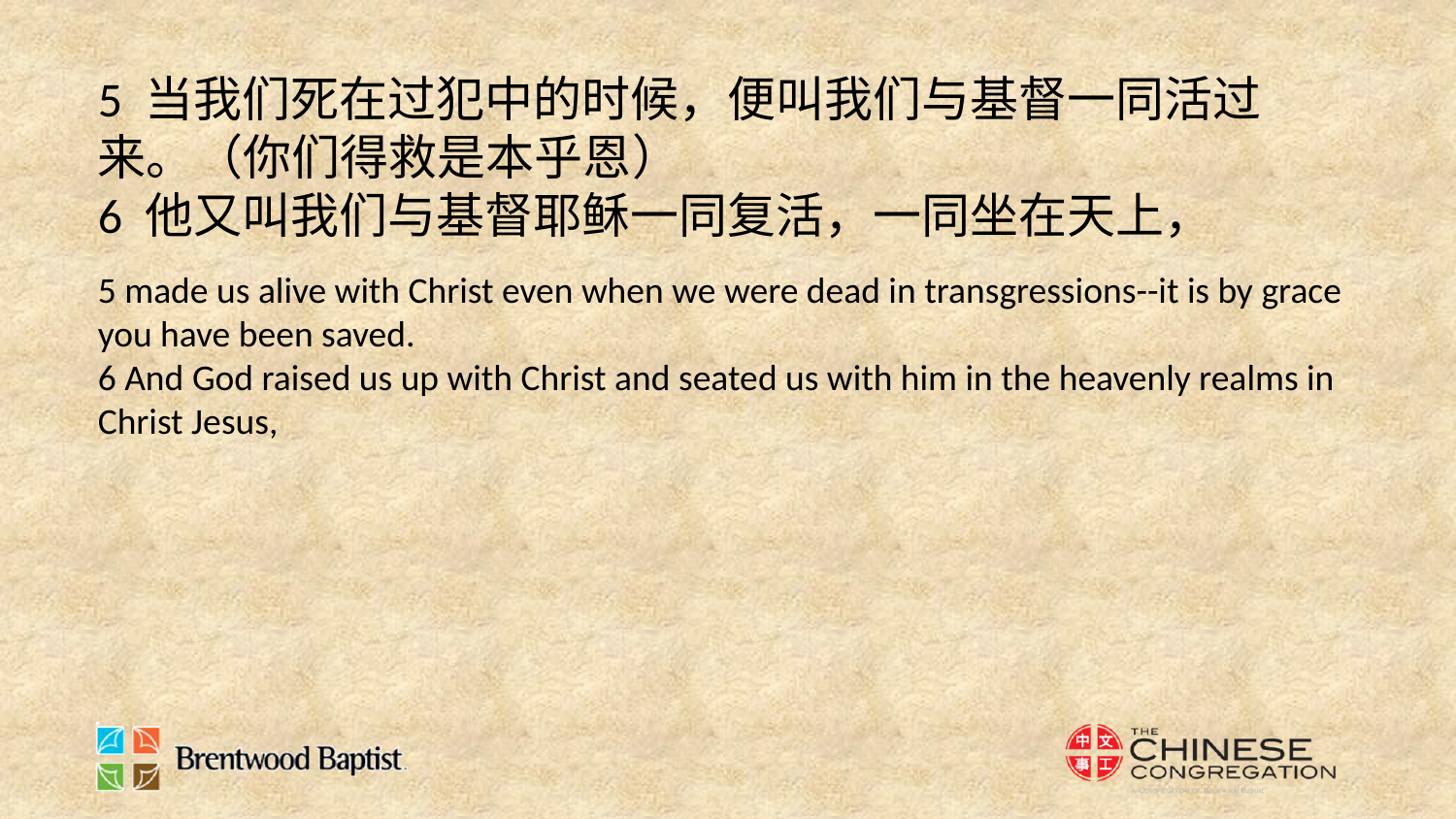

5 当我们死在过犯中的时候，便叫我们与基督一同活过来。（你们得救是本乎恩）
6 他又叫我们与基督耶稣一同复活，一同坐在天上，

5 made us alive with Christ even when we were dead in transgressions--it is by grace you have been saved.
6 And God raised us up with Christ and seated us with him in the heavenly realms in Christ Jesus,